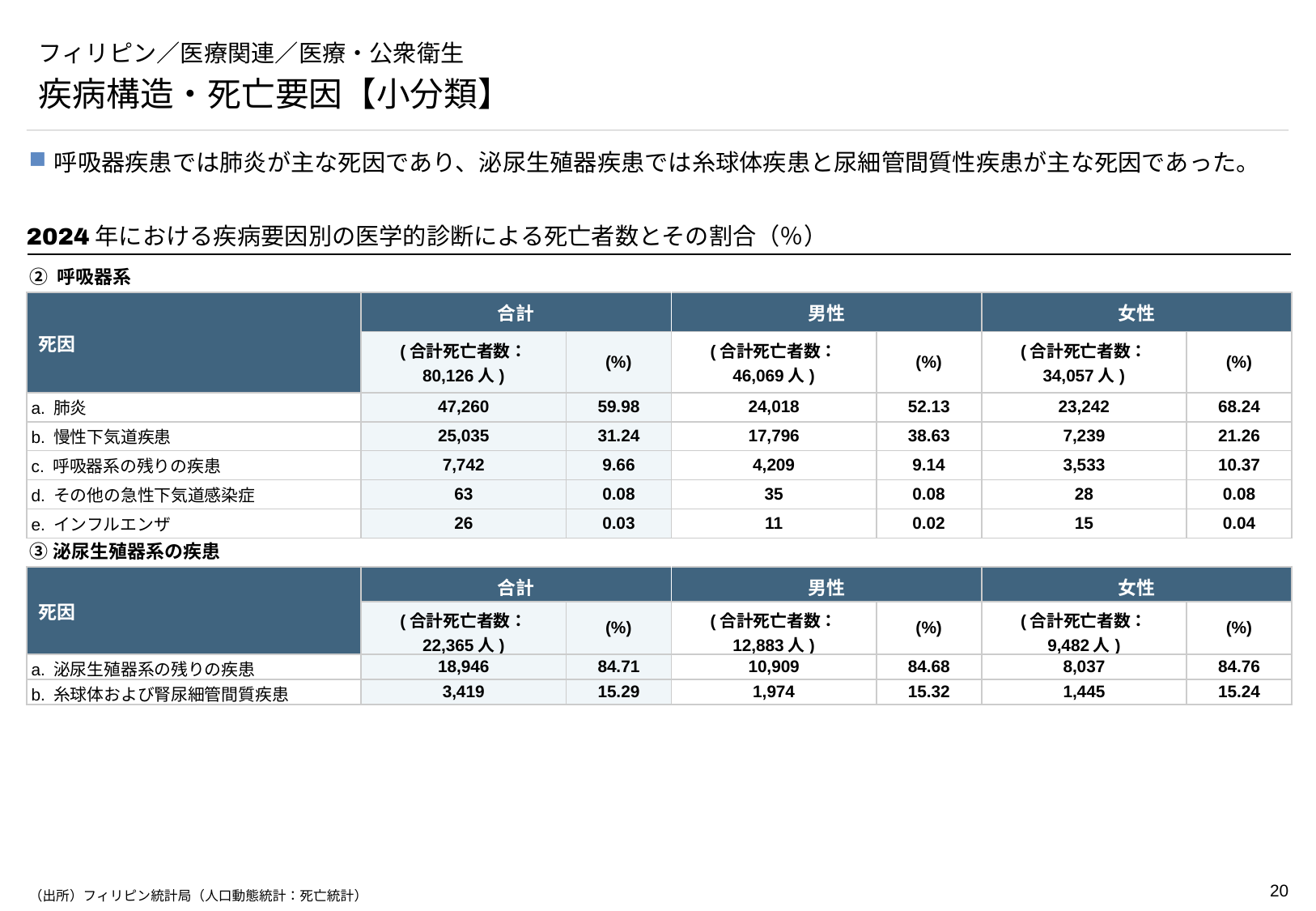

# フィリピン／医療関連／医療・公衆衛生
疾病構造・死亡要因【小分類】
呼吸器疾患では肺炎が主な死因であり、泌尿生殖器疾患では糸球体疾患と尿細管間質性疾患が主な死因であった。
2024年における疾病要因別の医学的診断による死亡者数とその割合（％）
② 呼吸器系
| 死因 | 合計 |  | 男性 |  | 女性 |  |
| --- | --- | --- | --- | --- | --- | --- |
|  | (合計死亡者数： 80,126人) | (%) | (合計死亡者数： 46,069人) | (%) | (合計死亡者数： 34,057人) | (%) |
| a. 肺炎 | 47,260 | 59.98 | 24,018 | 52.13 | 23,242 | 68.24 |
| b. 慢性下気道疾患 | 25,035 | 31.24 | 17,796 | 38.63 | 7,239 | 21.26 |
| c. 呼吸器系の残りの疾患 | 7,742 | 9.66 | 4,209 | 9.14 | 3,533 | 10.37 |
| d. その他の急性下気道感染症 | 63 | 0.08 | 35 | 0.08 | 28 | 0.08 |
| e. インフルエンザ | 26 | 0.03 | 11 | 0.02 | 15 | 0.04 |
③泌尿生殖器系の疾患
| 死因 | 合計 |  | 男性 |  | 女性 |  |
| --- | --- | --- | --- | --- | --- | --- |
|  | (合計死亡者数： 22,365人) | (%) | (合計死亡者数： 12,883人) | (%) | (合計死亡者数： 9,482人) | (%) |
| a. 泌尿生殖器系の残りの疾患 | 18,946 | 84.71 | 10,909 | 84.68 | 8,037 | 84.76 |
| b. 糸球体および腎尿細管間質疾患 | 3,419 | 15.29 | 1,974 | 15.32 | 1,445 | 15.24 |
（出所）フィリピン統計局（人口動態統計：死亡統計）